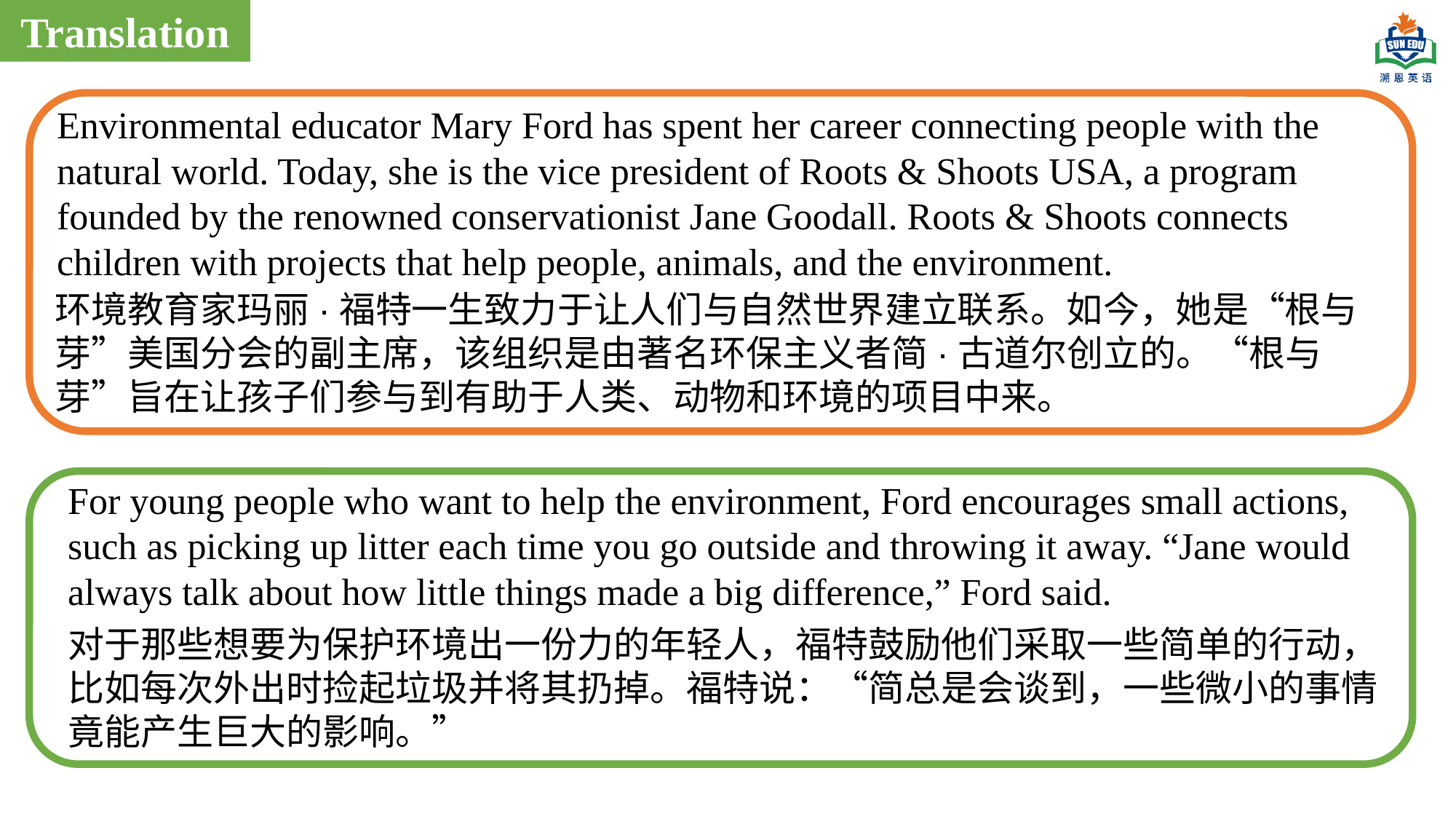

Translation

Environmental educator Mary Ford has spent her career connecting people with the natural world. Today, she is the vice president of Roots & Shoots USA, a program founded by the renowned conservationist Jane Goodall. Roots & Shoots connects children with projects that help people, animals, and the environment.

环境教育家玛丽·福特一生致力于让人们与自然世界建立联系。如今，她是“根与芽”美国分会的副主席，该组织是由著名环保主义者简·古道尔创立的。“根与芽”旨在让孩子们参与到有助于人类、动物和环境的项目中来。
For young people who want to help the environment, Ford encourages small actions, such as picking up litter each time you go outside and throwing it away. “Jane would always talk about how little things made a big difference,” Ford said.

对于那些想要为保护环境出一份力的年轻人，福特鼓励他们采取一些简单的行动，比如每次外出时捡起垃圾并将其扔掉。福特说：“简总是会谈到，一些微小的事情竟能产生巨大的影响。”